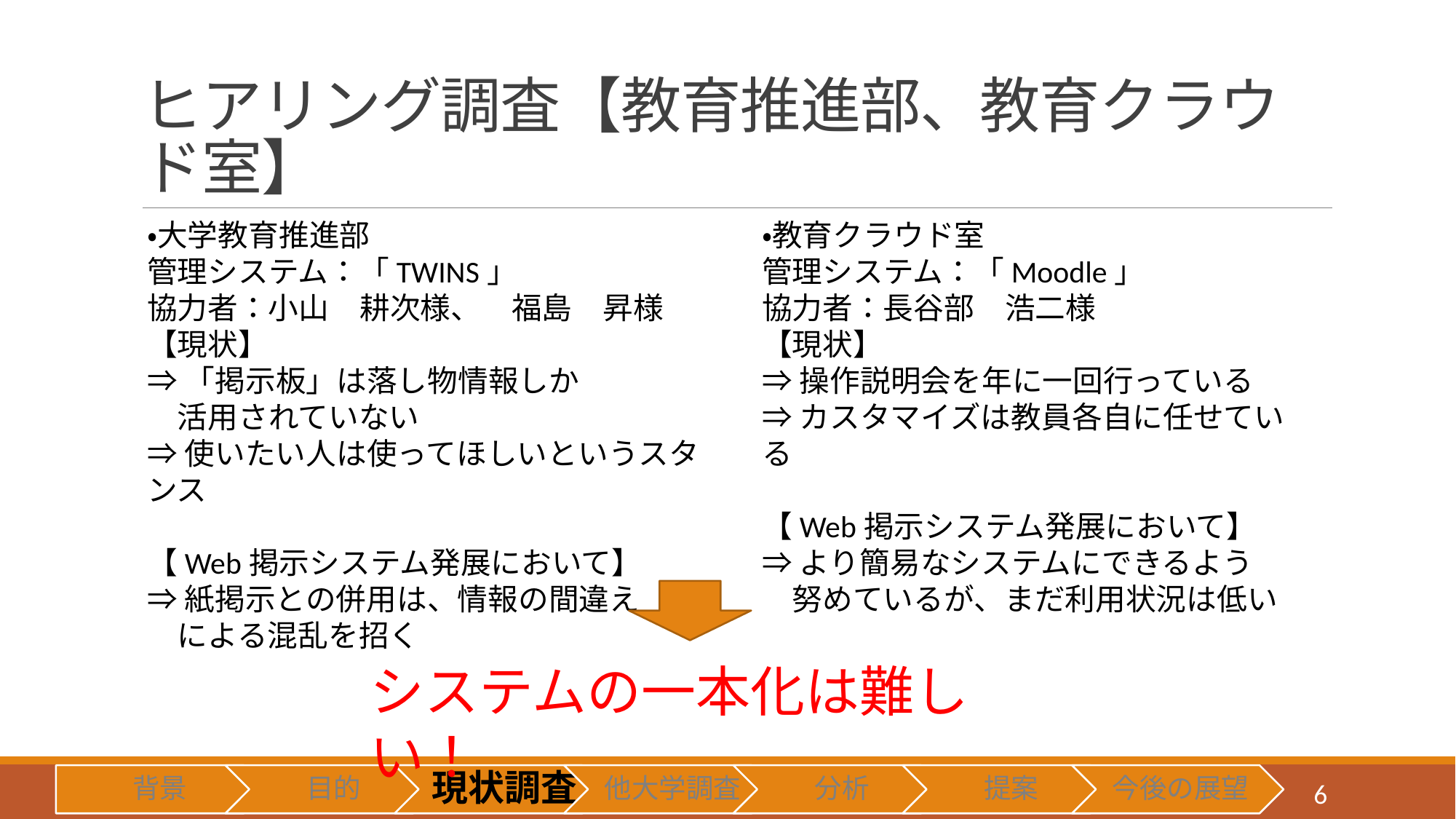

# ヒアリング調査【教育推進部、教育クラウド室】
・大学教育推進部
管理システム：「TWINS」
協力者：小山　耕次様、　福島　昇様
【現状】
⇒「掲示板」は落し物情報しか
　活用されていない
⇒使いたい人は使ってほしいというスタンス

【Web掲示システム発展において】
⇒紙掲示との併用は、情報の間違え
　による混乱を招く
・教育クラウド室
管理システム：「Moodle」
協力者：長谷部　浩二様
【現状】
⇒操作説明会を年に一回行っている
⇒カスタマイズは教員各自に任せている

【Web掲示システム発展において】
⇒より簡易なシステムにできるよう
　努めているが、まだ利用状況は低い

システムの一本化は難しい！
背景
目的
現状調査
他大学調査
分析
提案
今後の展望
6